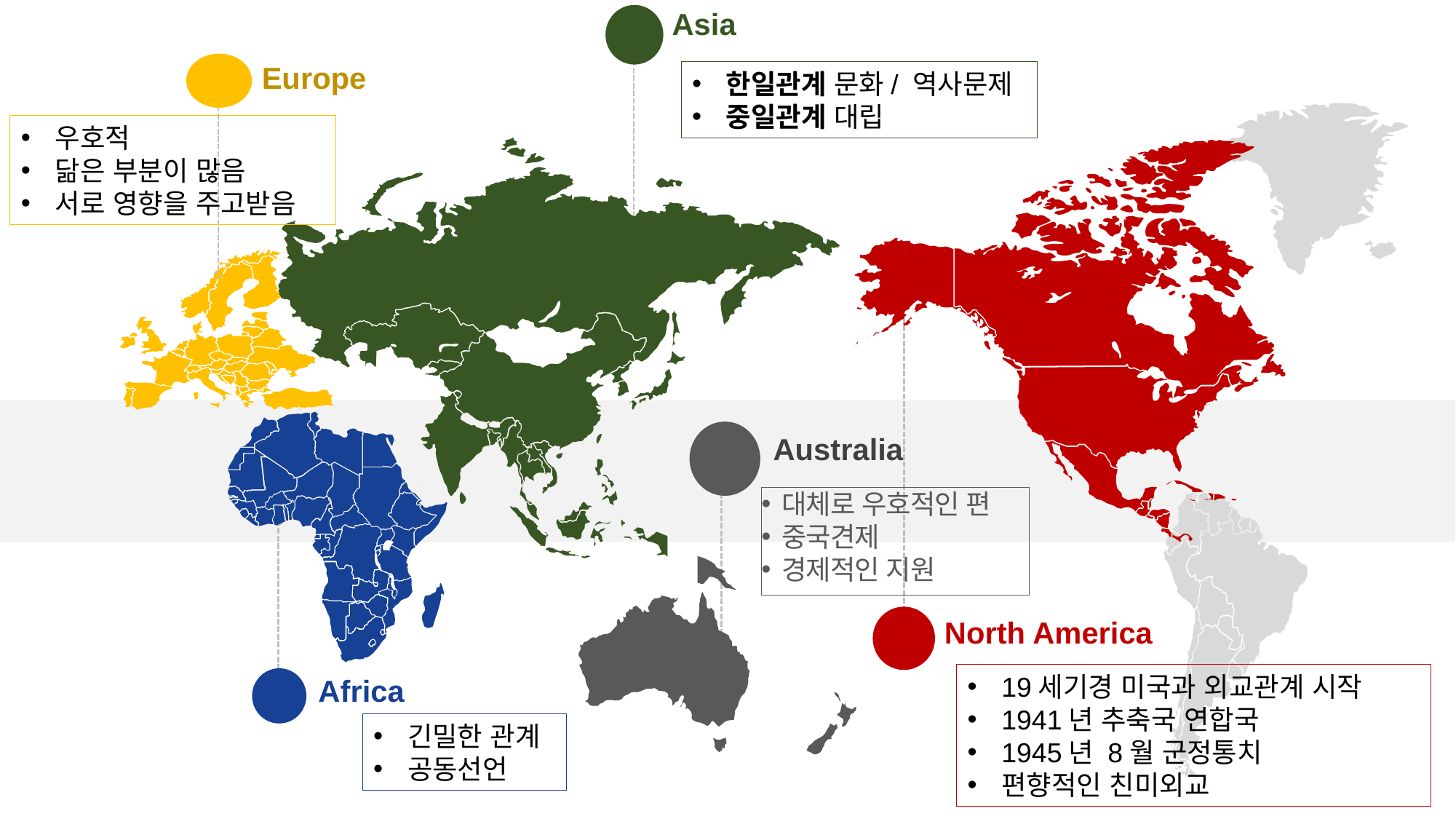

4
Asia

3
Europe

한일관계 문화/ 역사문제
중일관계 대립

우호적
닮은 부분이 많음
서로 영향을 주고받음

1
North America

2
Africa
5
Australia

대체로 우호적인 편
중국견제
경제적인 지원
19세기경 미국과 외교관계 시작
1941년 추축국 연합국
1945년 8월 군정통치
편향적인 친미외교
긴밀한 관계
공동선언